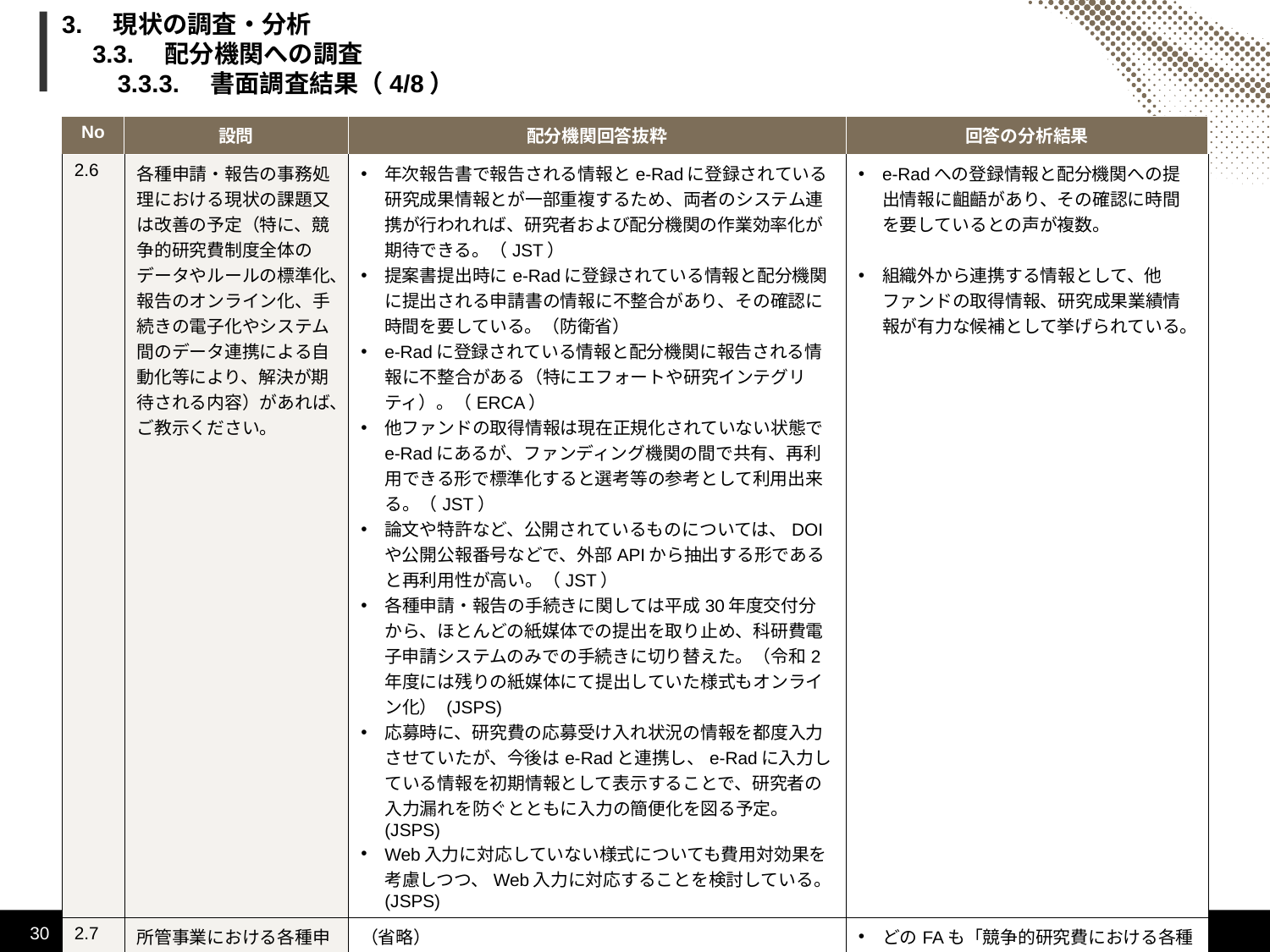

# 3.　現状の調査・分析 　3.3.　配分機関への調査 　　3.3.3.　書面調査結果（4/8）
| No | 設問 | 配分機関回答抜粋 | 回答の分析結果 |
| --- | --- | --- | --- |
| 2.6 | 各種申請・報告の事務処理における現状の課題又は改善の予定（特に、競争的研究費制度全体のデータやルールの標準化、報告のオンライン化、手続きの電子化やシステム間のデータ連携による自動化等により、解決が期待される内容）があれば、ご教示ください。 | 年次報告書で報告される情報とe-Radに登録されている研究成果情報とが一部重複するため、両者のシステム連携が行われれば、研究者および配分機関の作業効率化が期待できる。（JST） 提案書提出時にe-Radに登録されている情報と配分機関に提出される申請書の情報に不整合があり、その確認に時間を要している。（防衛省） e-Radに登録されている情報と配分機関に報告される情報に不整合がある（特にエフォートや研究インテグリティ）。（ERCA） 他ファンドの取得情報は現在正規化されていない状態でe-Radにあるが、ファンディング機関の間で共有、再利用できる形で標準化すると選考等の参考として利用出来る。（JST） 論文や特許など、公開されているものについては、DOIや公開公報番号などで、外部APIから抽出する形であると再利用性が高い。（JST） 各種申請・報告の手続きに関しては平成30年度交付分から、ほとんどの紙媒体での提出を取り止め、科研費電子申請システムのみでの手続きに切り替えた。（令和2年度には残りの紙媒体にて提出していた様式もオンライン化） (JSPS) 応募時に、研究費の応募受け入れ状況の情報を都度入力させていたが、今後はe-Radと連携し、e-Radに入力している情報を初期情報として表示することで、研究者の入力漏れを防ぐとともに入力の簡便化を図る予定。(JSPS) Web入力に対応していない様式についても費用対効果を考慮しつつ、Web入力に対応することを検討している。(JSPS) | e-Radへの登録情報と配分機関への提出情報に齟齬があり、その確認に時間を要しているとの声が複数。 組織外から連携する情報として、他ファンドの取得情報、研究成果業績情報が有力な候補として挙げられている。 |
| 2.7 | 所管事業における各種申請・報告において、準拠している規則、ルール等があれば、ご教示ください。 | （省略） | どのFAも「競争的研究費における各種事務手続き等に係る統一ルール」など各府省申し合わせに従っている旨の回答があった。 |